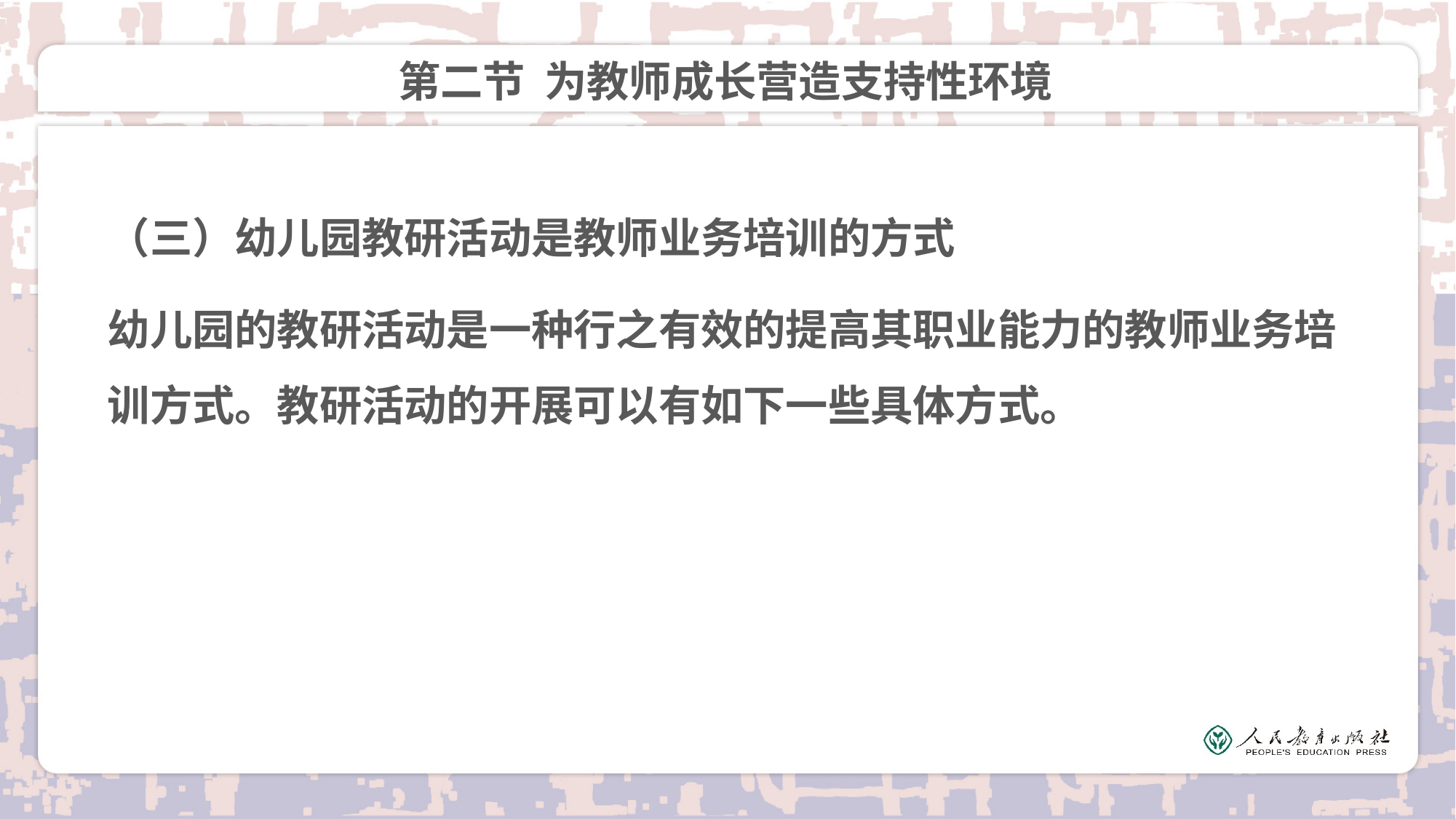

# 第二节  为教师成长营造支持性环境
（三）幼儿园教研活动是教师业务培训的方式
幼儿园的教研活动是一种行之有效的提高其职业能力的教师业务培训方式。教研活动的开展可以有如下一些具体方式。